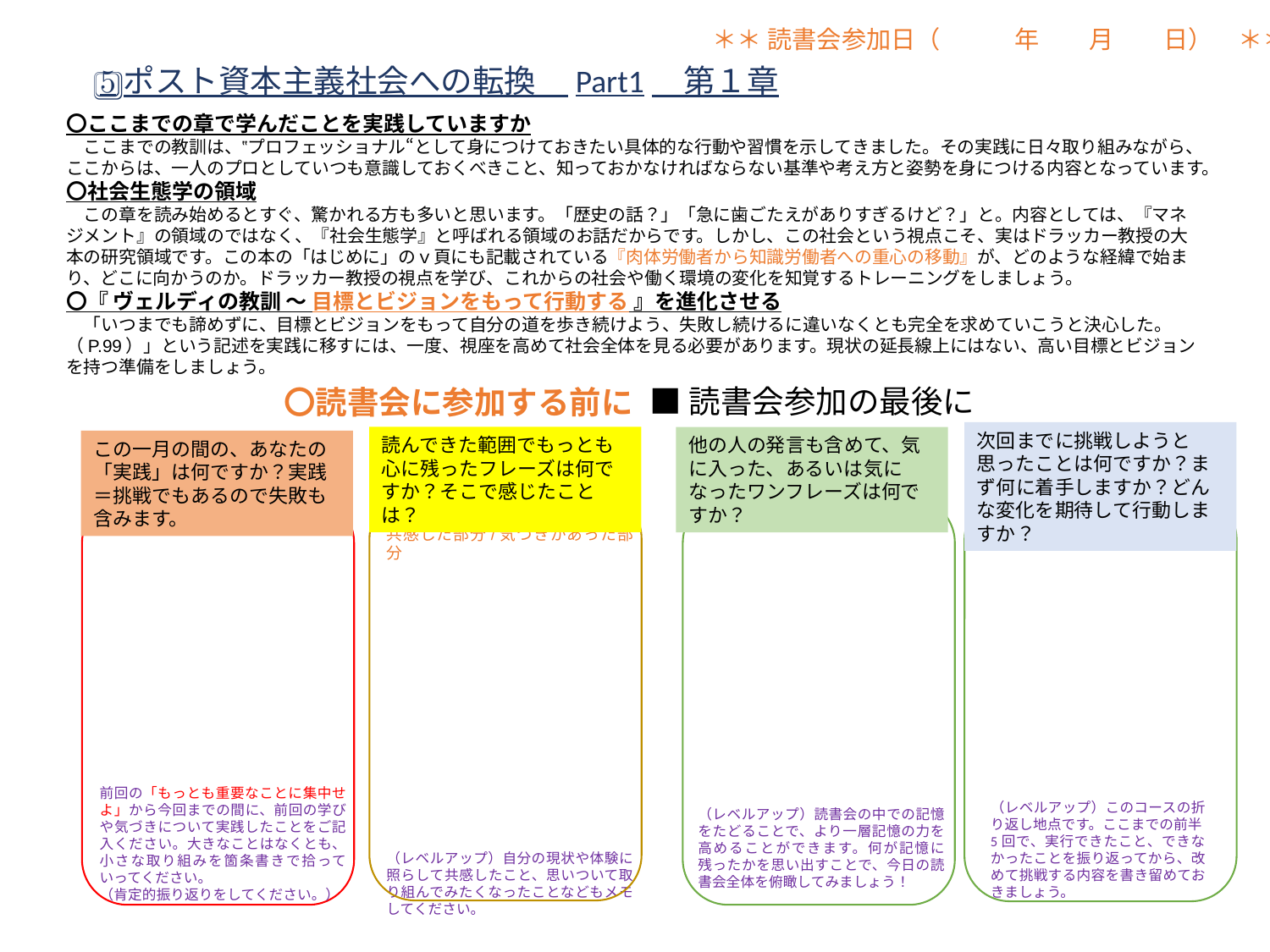

＊＊ 読書会参加日（　　　年　　月　　日）　＊＊
# 5⃣ポスト資本主義社会への転換　Part1　第１章
〇ここまでの章で学んだことを実践していますか
　ここまでの教訓は、‟プロフェッショナル“として身につけておきたい具体的な行動や習慣を示してきました。その実践に日々取り組みながら、ここからは、一人のプロとしていつも意識しておくべきこと、知っておかなければならない基準や考え方と姿勢を身につける内容となっています。
〇社会生態学の領域
　この章を読み始めるとすぐ、驚かれる方も多いと思います。「歴史の話？」「急に歯ごたえがありすぎるけど？」と。内容としては、『マネジメント』の領域のではなく、『社会生態学』と呼ばれる領域のお話だからです。しかし、この社会という視点こそ、実はドラッカー教授の大本の研究領域です。この本の「はじめに」のｖ頁にも記載されている『肉体労働者から知識労働者への重心の移動』が、どのような経緯で始まり、どこに向かうのか。ドラッカー教授の視点を学び、これからの社会や働く環境の変化を知覚するトレーニングをしましょう。
〇『 ヴェルディの教訓 ～ 目標とビジョンをもって行動する 』を進化させる
　「いつまでも諦めずに、目標とビジョンをもって自分の道を歩き続けよう、失敗し続けるに違いなくとも完全を求めていこうと決心した。（P.99）」という記述を実践に移すには、一度、視座を高めて社会全体を見る必要があります。現状の延長線上にはない、高い目標とビジョンを持つ準備をしましょう。

■読書会参加の最後に
〇読書会に参加する前に
次回までに挑戦しようと思ったことは何ですか？まず何に着手しますか？どんな変化を期待して行動しますか？
読んできた範囲でもっとも心に残ったフレーズは何ですか？そこで感じたことは？
他の人の発言も含めて、気に入った、あるいは気になったワンフレーズは何ですか？
この一月の間の、あなたの「実践」は何ですか？実践＝挑戦でもあるので失敗も含みます。

共感した部分/気づきがあった部分

（レベルアップ）自分の現状や体験に照らして共感したこと、思いついて取り組んでみたくなったことなどもメモしてください。

（レベルアップ）このコースの折り返し地点です。ここまでの前半5回で、実行できたこと、できなかったことを振り返ってから、改めて挑戦する内容を書き留めておきましょう。

（レベルアップ）読書会の中での記憶をたどることで、より一層記憶の力を高めることができます。何が記憶に残ったかを思い出すことで、今日の読書会全体を俯瞰してみましょう！

前回の「もっとも重要なことに集中せよ」から今回までの間に、前回の学びや気づきについて実践したことをご記入ください。大きなことはなくとも、小さな取り組みを箇条書きで拾っていってください。
（肯定的振り返りをしてください。）